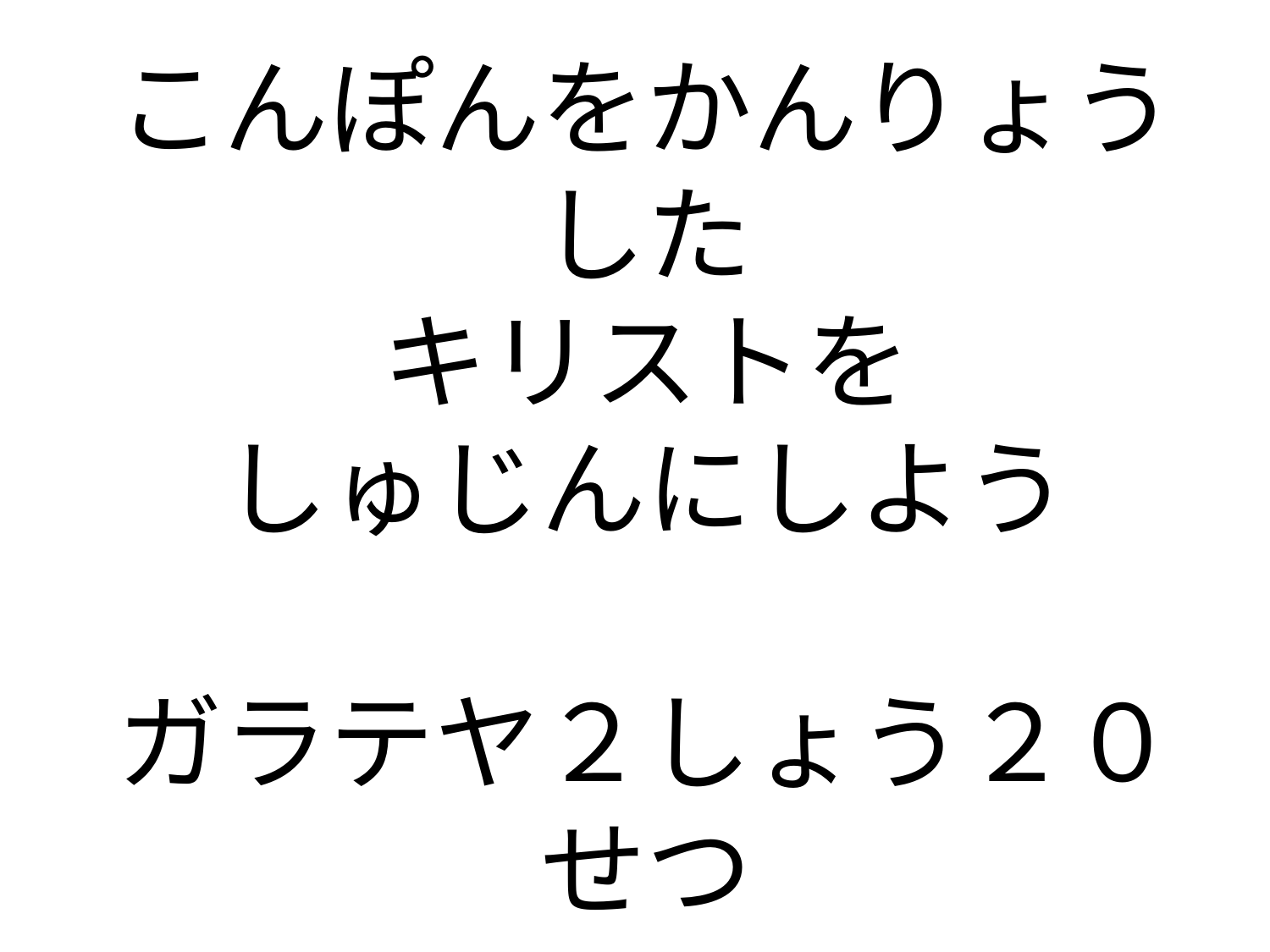

# こんぽんをかんりょうした キリストを しゅじんにしよう ガラテヤ２しょう２０せつ